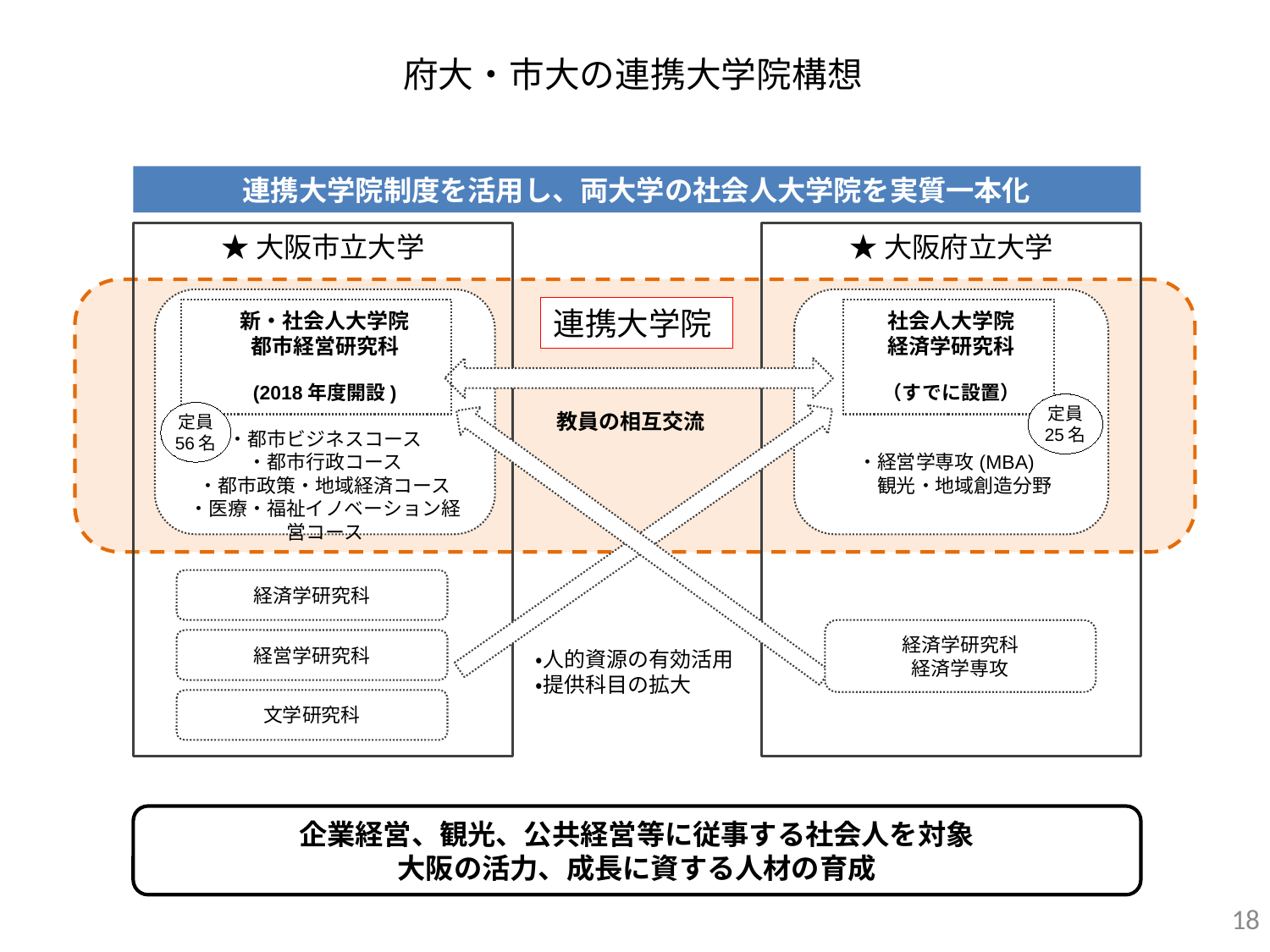

府大・市大の連携大学院構想
連携大学院制度を活用し、両大学の社会人大学院を実質一本化
★大阪市立大学
★大阪府立大学

新・社会人大学院
都市経営研究科

(2018年度開設)

・都市ビジネスコース
・都市行政コース
・都市政策・地域経済コース
・医療・福祉イノベーション経営コース

社会人大学院
経済学研究科

（すでに設置）

　　・経営学専攻(MBA)
　　　観光・地域創造分野
連携大学院

定員
25名
教員の相互交流
定員
56名

経済学研究科
経済学研究科
経済学専攻
経営学研究科
・人的資源の有効活用
・提供科目の拡大
文学研究科
企業経営、観光、公共経営等に従事する社会人を対象
大阪の活力、成長に資する人材の育成
18